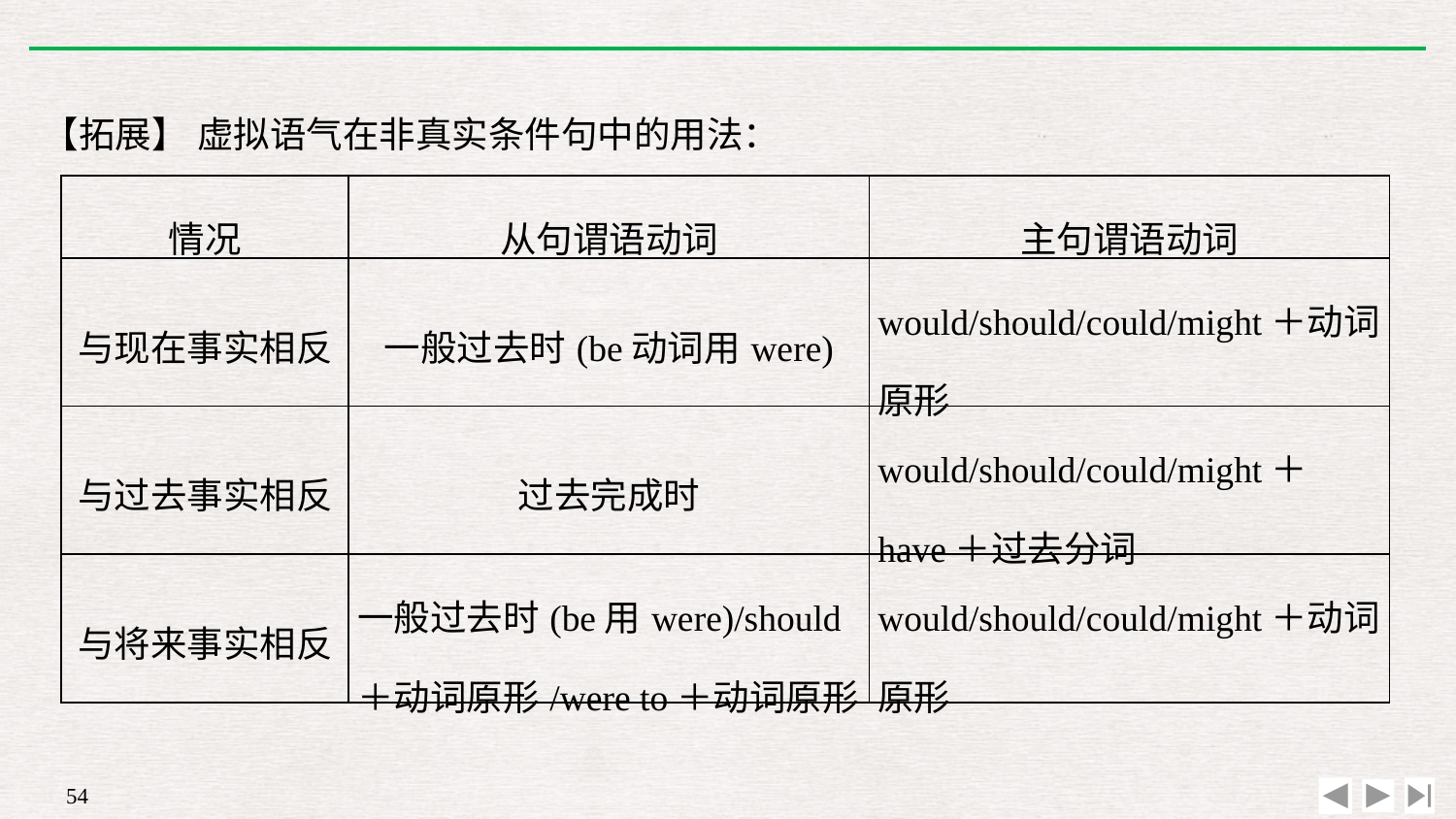

【拓展】 虚拟语气在非真实条件句中的用法：
| 情况 | 从句谓语动词 | 主句谓语动词 |
| --- | --- | --- |
| 与现在事实相反 | 一般过去时(be动词用were) | would/should/could/might＋动词原形 |
| 与过去事实相反 | 过去完成时 | would/should/could/might＋have＋过去分词 |
| 与将来事实相反 | 一般过去时(be用were)/should＋动词原形/were to＋动词原形 | would/should/could/might＋动词原形 |